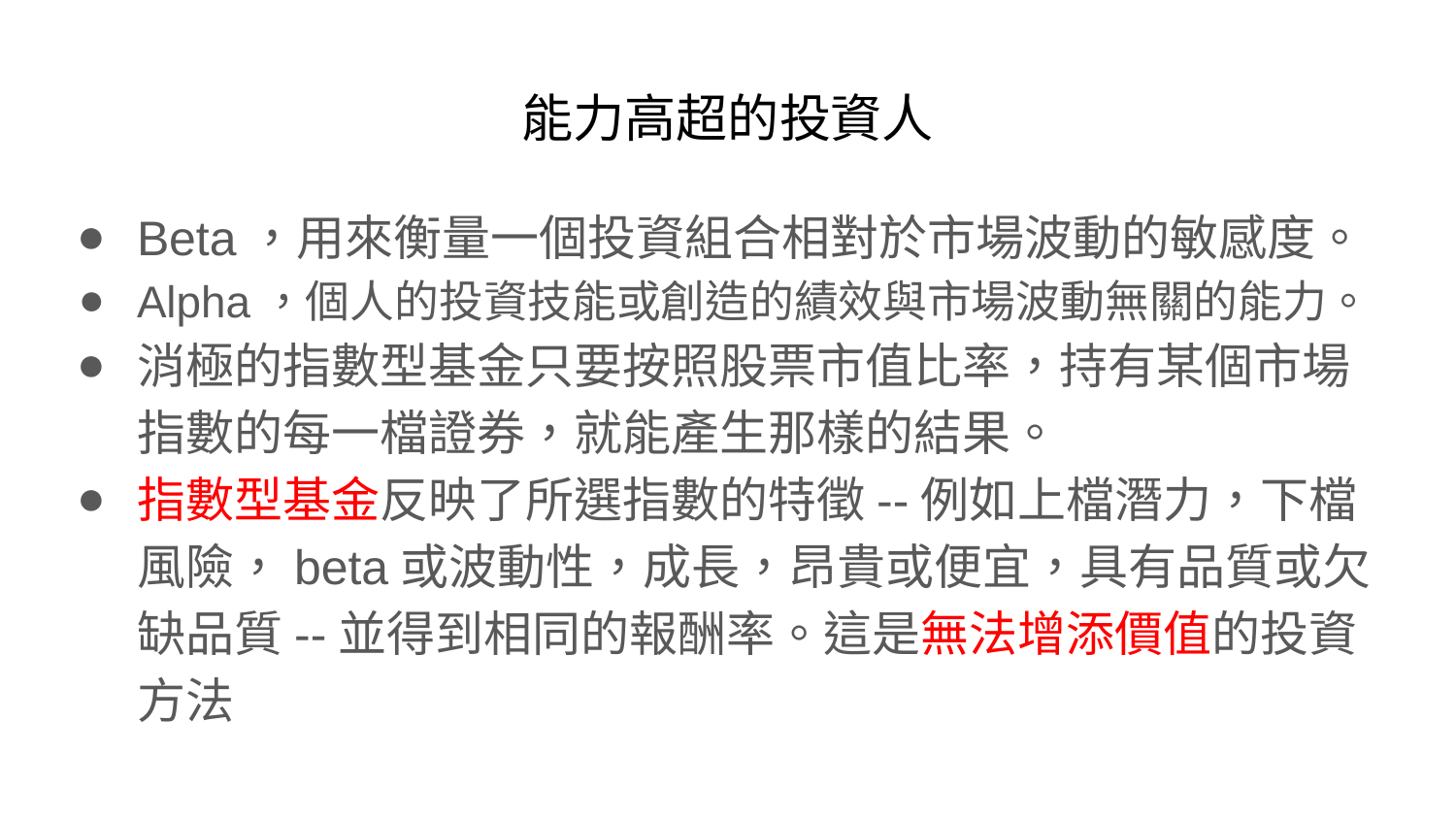

# 能力高超的投資人

Beta，用來衡量一個投資組合相對於市場波動的敏感度。
Alpha，個人的投資技能或創造的績效與市場波動無關的能力。
消極的指數型基金只要按照股票市值比率，持有某個市場指數的每一檔證券，就能產生那樣的結果。
指數型基金反映了所選指數的特徵--例如上檔潛力，下檔風險，beta或波動性，成長，昂貴或便宜，具有品質或欠缺品質--並得到相同的報酬率。這是無法增添價值的投資方法